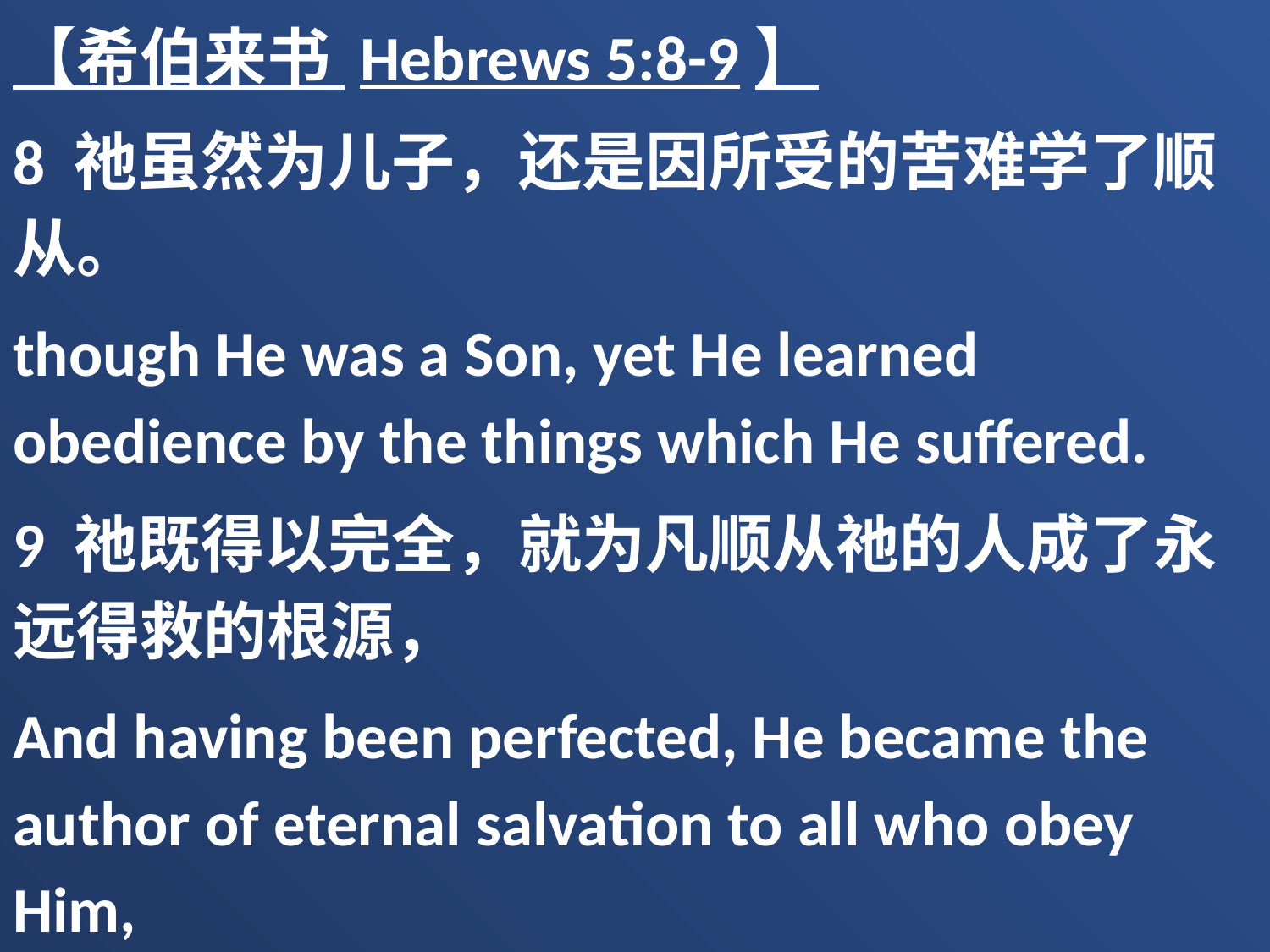

【希伯来书 Hebrews 5:8-9】
8 祂虽然为儿子，还是因所受的苦难学了顺从。
though He was a Son, yet He learned obedience by the things which He suffered.
9 祂既得以完全，就为凡顺从祂的人成了永远得救的根源，
And having been perfected, He became the author of eternal salvation to all who obey Him,